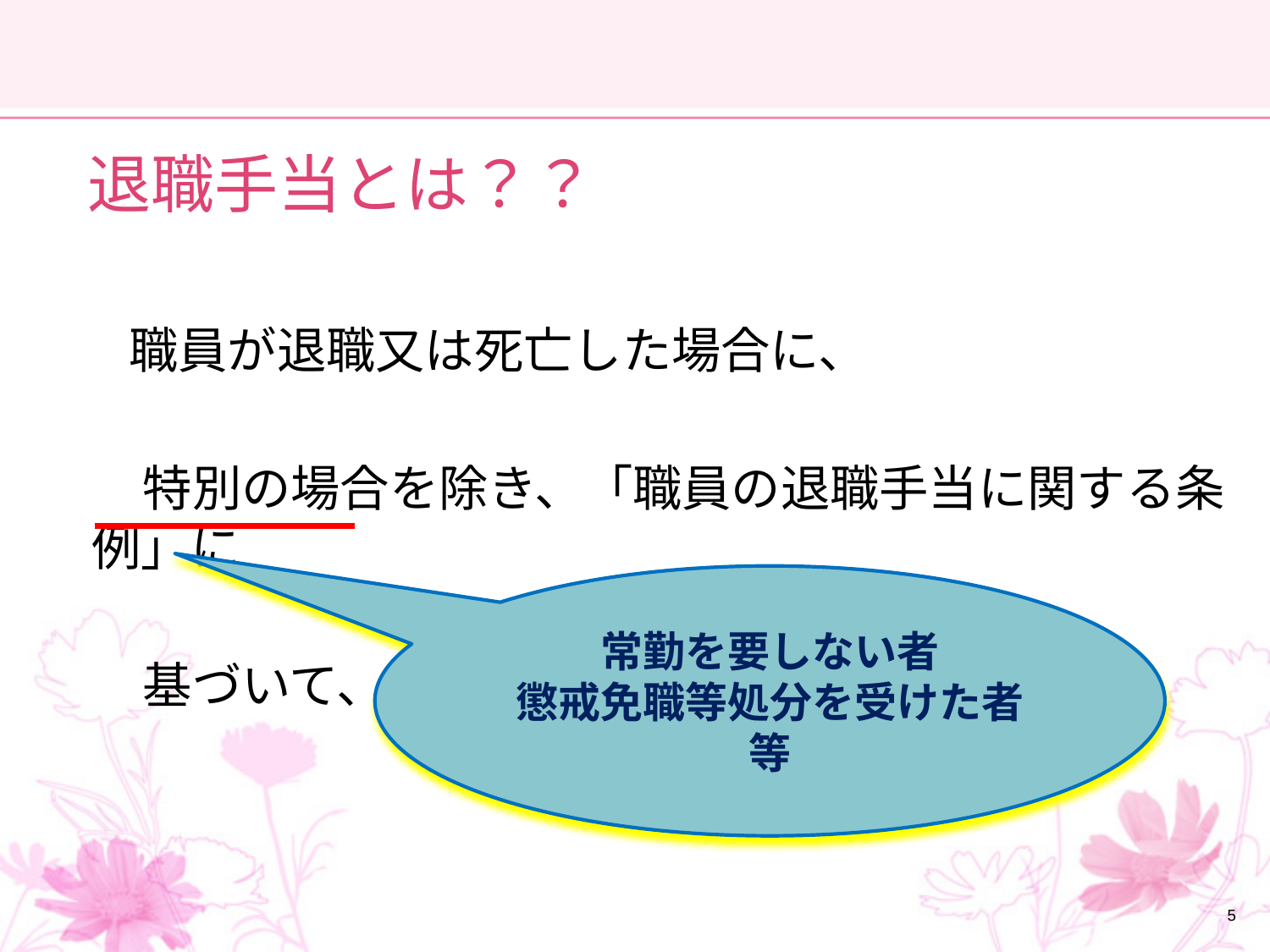

#
  退職手当とは？？

　　職員が退職又は死亡した場合に、

　　特別の場合を除き、「職員の退職手当に関する条例」に

　　基づいて、職員又は遺族に支給される
常勤を要しない者
懲戒免職等処分を受けた者等
5